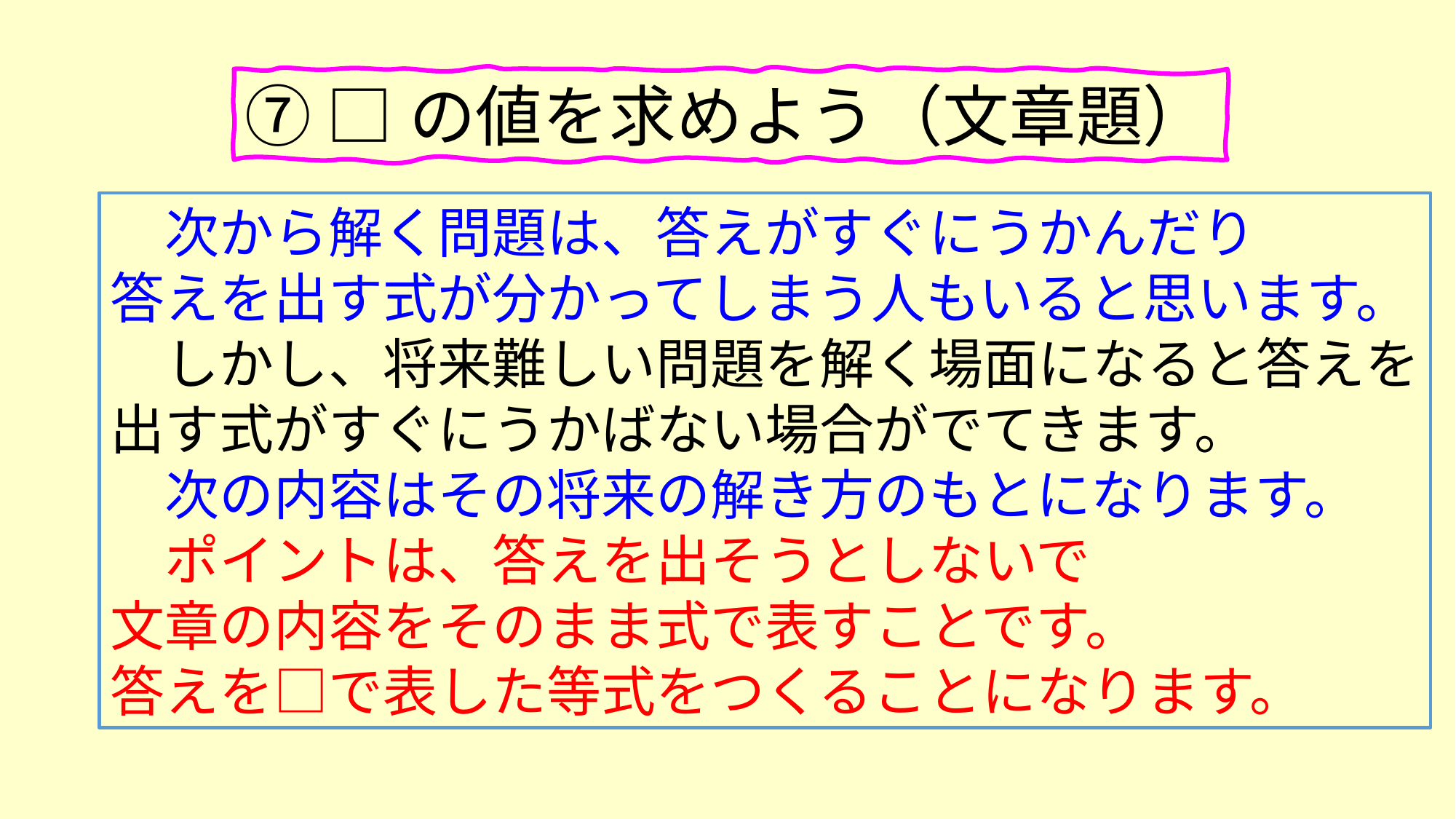

⑦ □の値を求めよう（文章題）
　次から解く問題は、答えがすぐにうかんだり
答えを出す式が分かってしまう人もいると思います。
　しかし、将来難しい問題を解く場面になると答えを
出す式がすぐにうかばない場合がでてきます。
　次の内容はその将来の解き方のもとになります。
　ポイントは、答えを出そうとしないで
文章の内容をそのまま式で表すことです。
答えを□で表した等式をつくることになります。